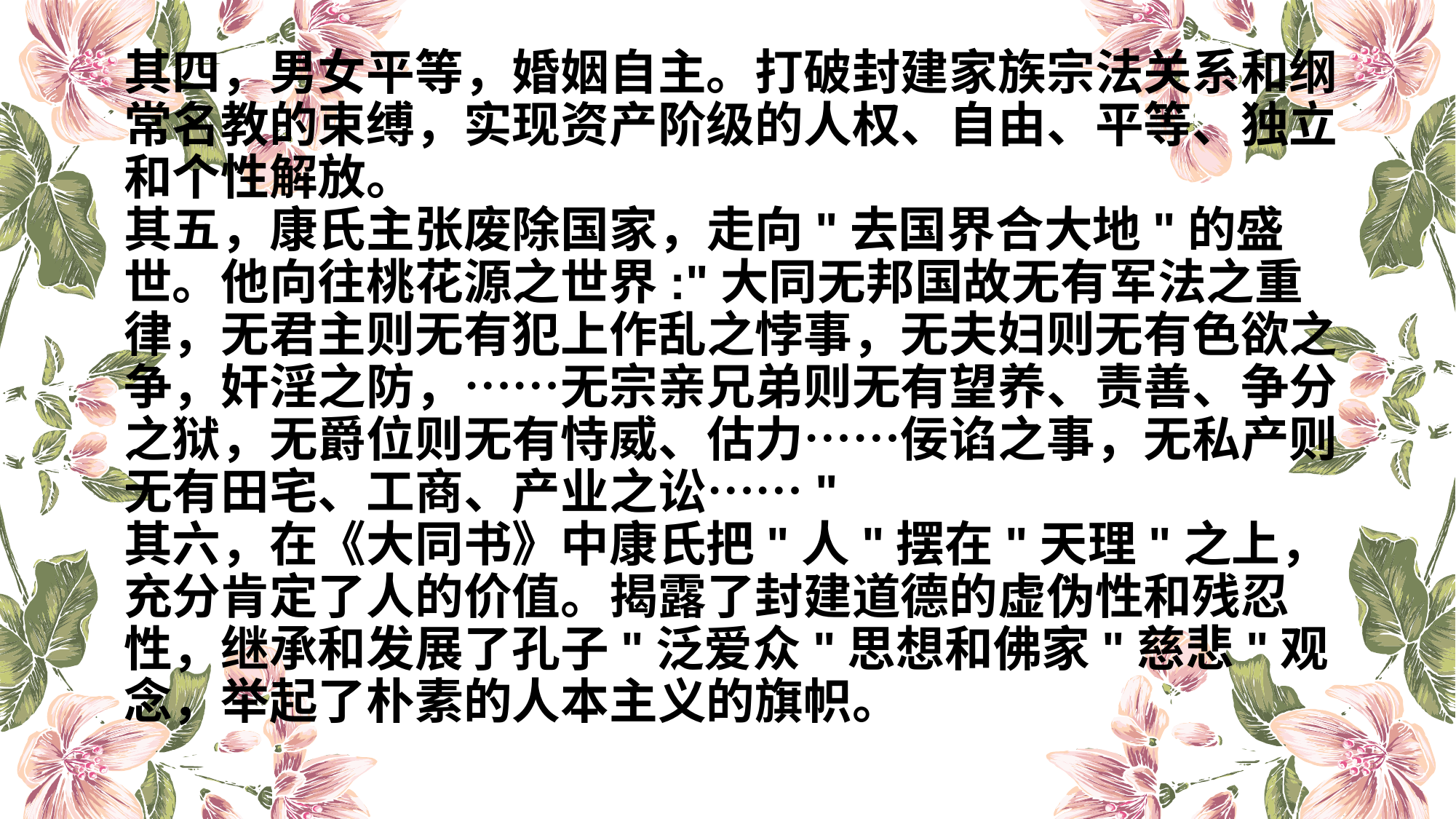

# 其四，男女平等，婚姻自主。打破封建家族宗法关系和纲常名教的束缚，实现资产阶级的人权、自由、平等、独立和个性解放。 其五，康氏主张废除国家，走向"去国界合大地"的盛世。他向往桃花源之世界:"大同无邦国故无有军法之重律，无君主则无有犯上作乱之悖事，无夫妇则无有色欲之争，奸淫之防，……无宗亲兄弟则无有望养、责善、争分之狱，无爵位则无有恃威、估力……佞谄之事，无私产则无有田宅、工商、产业之讼……" 其六，在《大同书》中康氏把"人"摆在"天理"之上，充分肯定了人的价值。揭露了封建道德的虚伪性和残忍性，继承和发展了孔子"泛爱众"思想和佛家"慈悲"观念，举起了朴素的人本主义的旗帜。